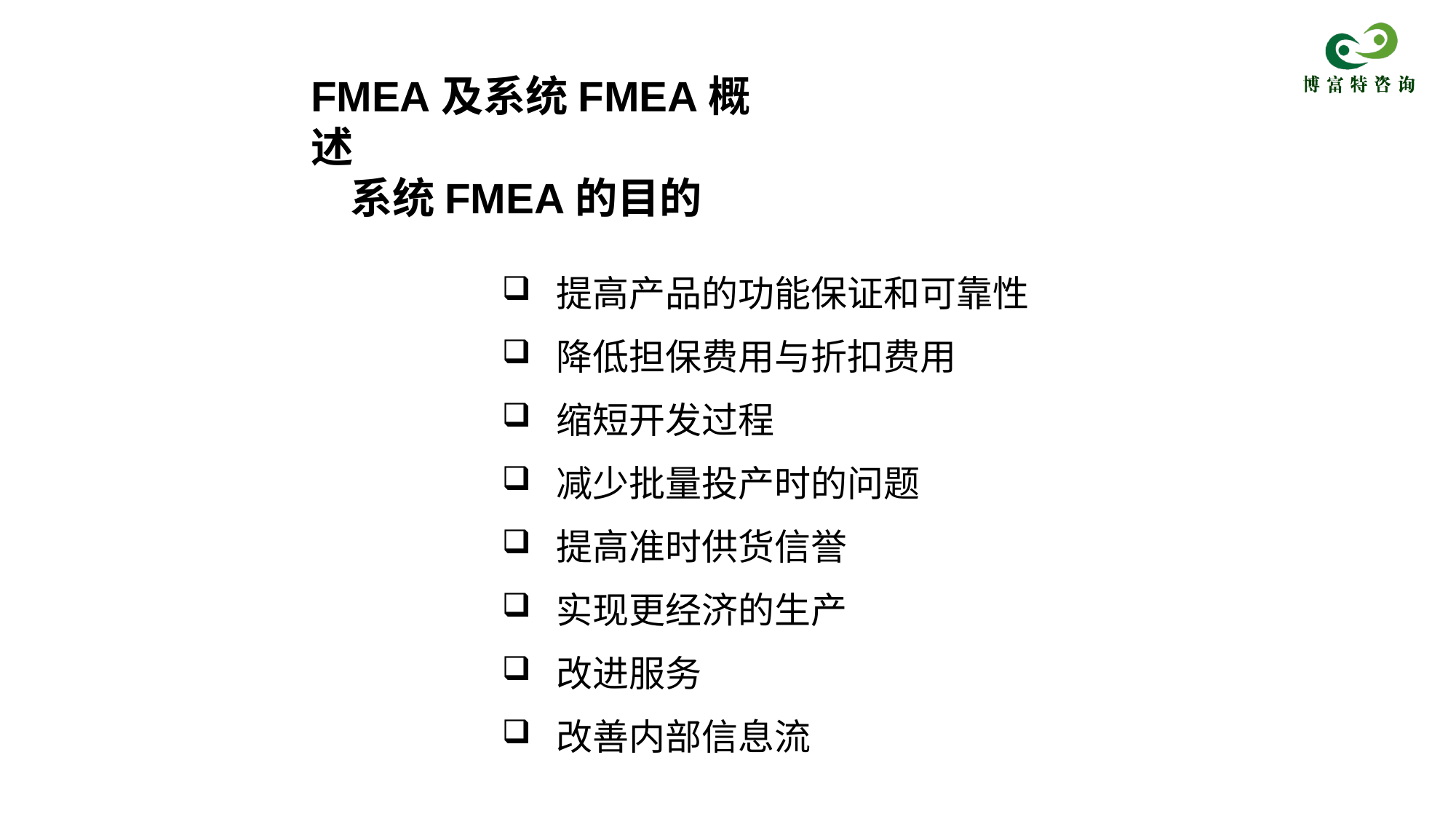

FMEA及系统FMEA概述
 系统FMEA的目的
提高产品的功能保证和可靠性
降低担保费用与折扣费用
缩短开发过程
减少批量投产时的问题
提高准时供货信誉
实现更经济的生产
改进服务
改善内部信息流